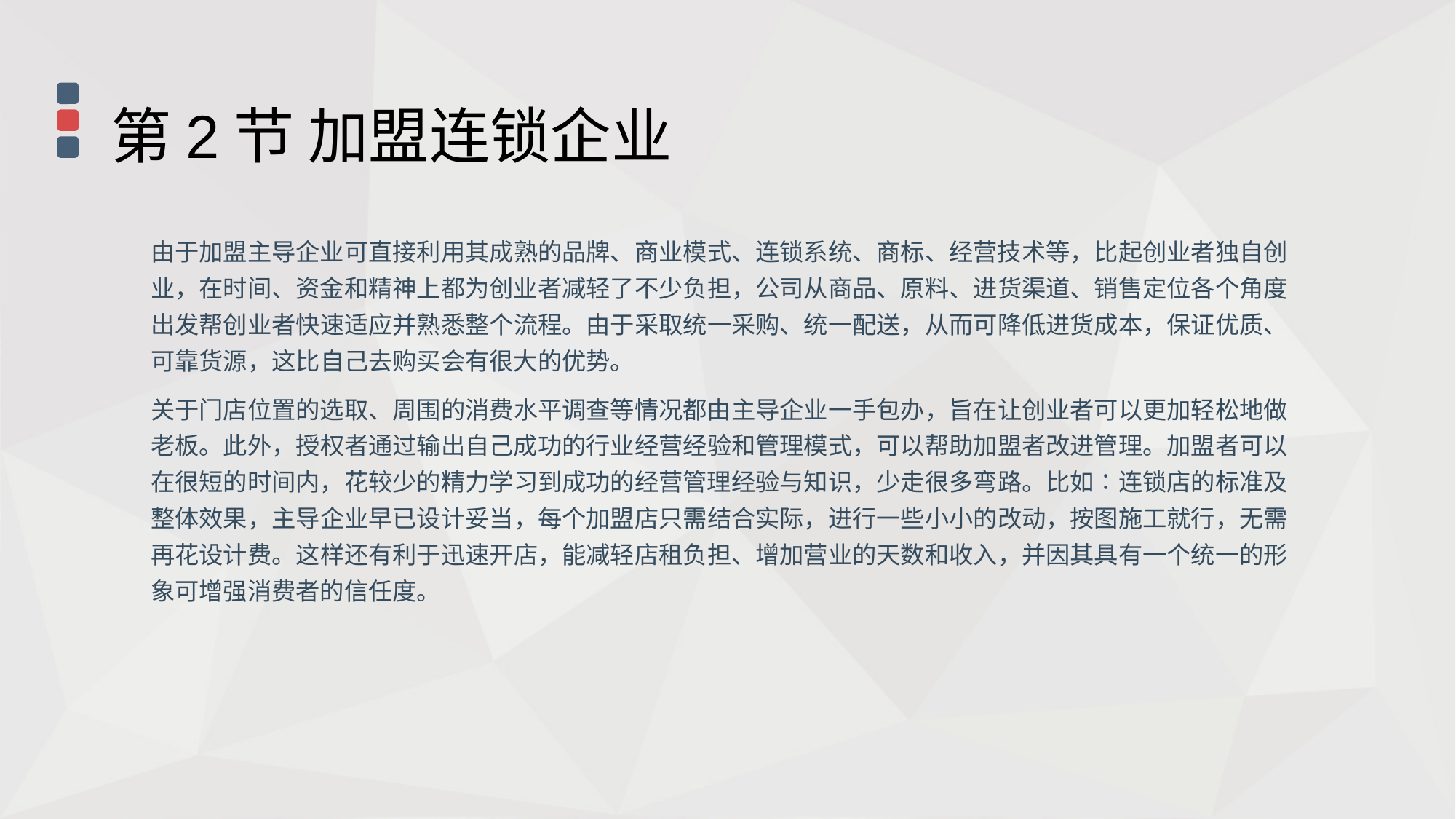

第2节 加盟连锁企业
由于加盟主导企业可直接利用其成熟的品牌、商业模式、连锁系统、商标、经营技术等，比起创业者独自创业，在时间、资金和精神上都为创业者减轻了不少负担，公司从商品、原料、进货渠道、销售定位各个角度出发帮创业者快速适应并熟悉整个流程。由于采取统一采购、统一配送，从而可降低进货成本，保证优质、可靠货源，这比自己去购买会有很大的优势。
关于门店位置的选取、周围的消费水平调查等情况都由主导企业一手包办，旨在让创业者可以更加轻松地做老板。此外，授权者通过输出自己成功的行业经营经验和管理模式，可以帮助加盟者改进管理。加盟者可以在很短的时间内，花较少的精力学习到成功的经营管理经验与知识，少走很多弯路。比如∶连锁店的标准及整体效果，主导企业早已设计妥当，每个加盟店只需结合实际，进行一些小小的改动，按图施工就行，无需再花设计费。这样还有利于迅速开店，能减轻店租负担、增加营业的天数和收入，并因其具有一个统一的形象可增强消费者的信任度。